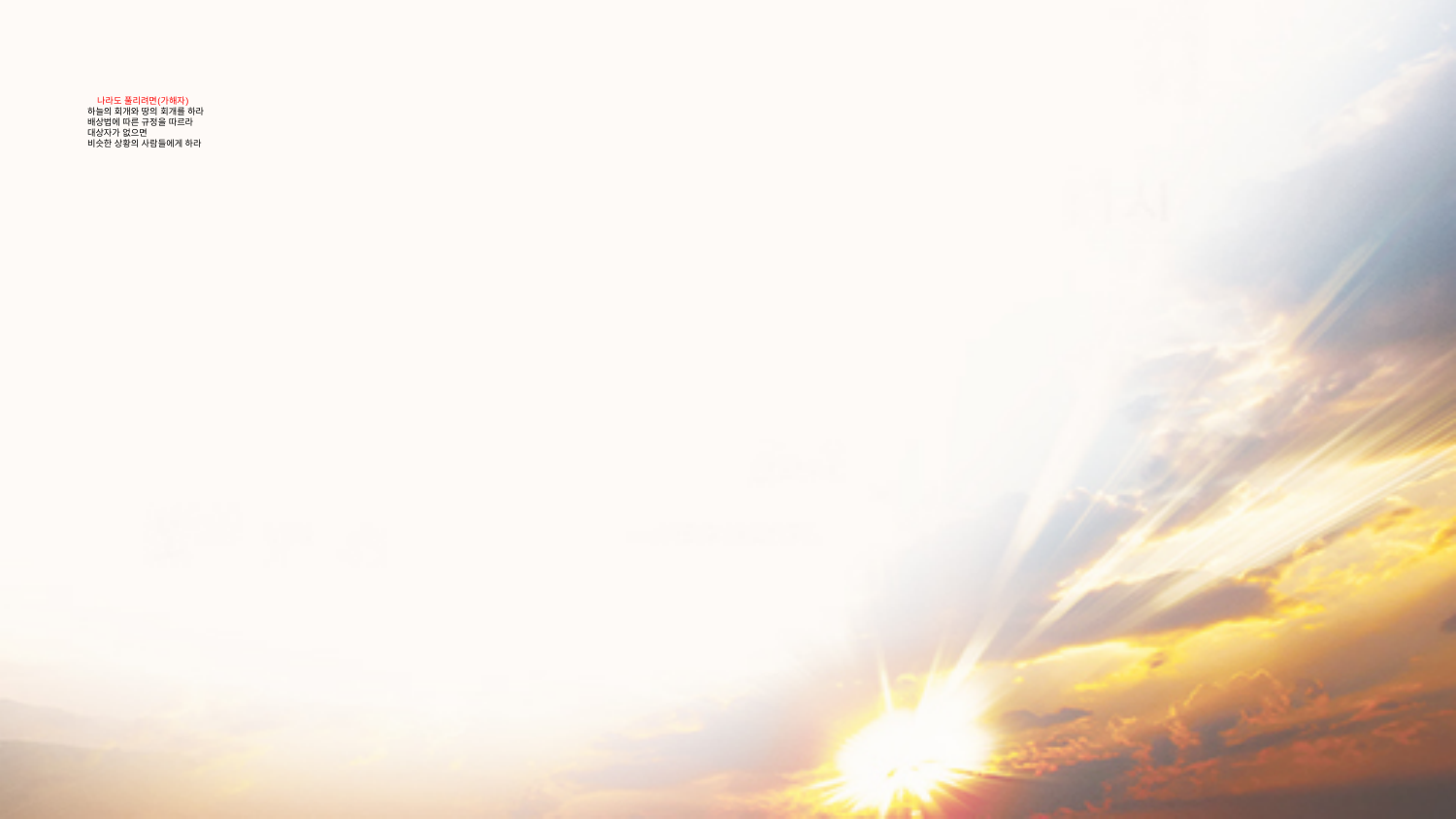

# 나라도 풀리려면(가해자) 하늘의 회개와 땅의 회개를 하라 배상법에 따른 규정을 따르라 대상자가 없으면 비슷한 상황의 사람들에게 하라